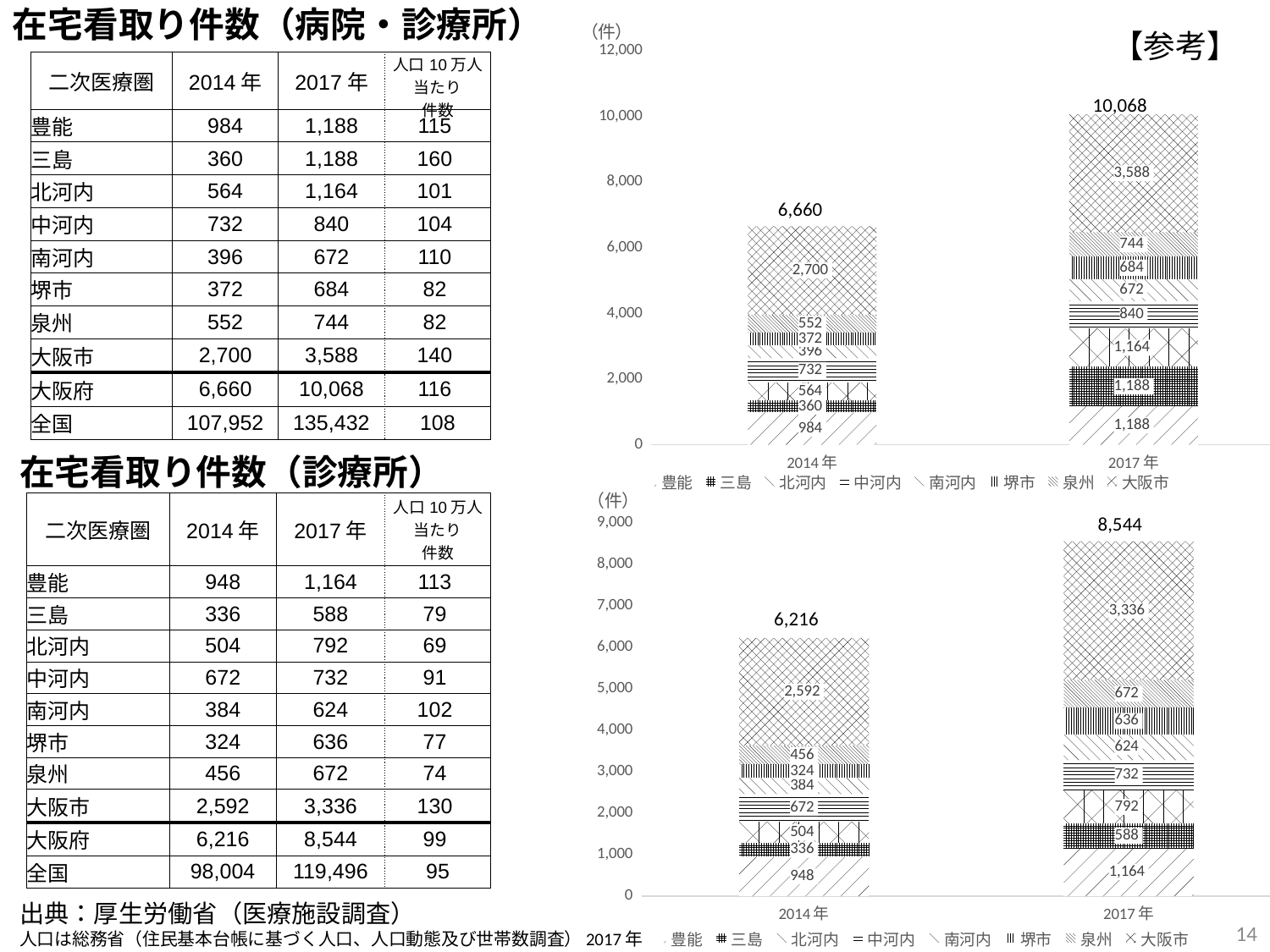

在宅看取り件数（病院・診療所）

### Chart

| Category | 豊能 | 三島 | 北河内 | 中河内 | 南河内 | 堺市 | 泉州 | 大阪市 |
|---|---|---|---|---|---|---|---|---|
| 2014年 | 984.0 | 360.0 | 564.0 | 732.0 | 396.0 | 372.0 | 552.0 | 2700.0 |
| 2017年 | 1188.0 | 1188.0 | 1164.0 | 840.0 | 672.0 | 684.0 | 744.0 | 3588.0 |
【参考】
| 二次医療圏 | 2014年 | 2017年 | 人口10万人 当たり 件数 |
| --- | --- | --- | --- |
| 豊能 | 984 | 1,188 | 115 |
| 三島 | 360 | 1,188 | 160 |
| 北河内 | 564 | 1,164 | 101 |
| 中河内 | 732 | 840 | 104 |
| 南河内 | 396 | 672 | 110 |
| 堺市 | 372 | 684 | 82 |
| 泉州 | 552 | 744 | 82 |
| 大阪市 | 2,700 | 3,588 | 140 |
| 大阪府 | 6,660 | 10,068 | 116 |
| 全国 | 107,952 | 135,432 | 108 |
10,068
6,660
在宅看取り件数（診療所）

### Chart

| Category | 豊能 | 三島 | 北河内 | 中河内 | 南河内 | 堺市 | 泉州 | 大阪市 |
|---|---|---|---|---|---|---|---|---|
| 2014年 | 948.0 | 336.0 | 504.0 | 672.0 | 384.0 | 324.0 | 456.0 | 2592.0 |
| 2017年 | 1164.0 | 588.0 | 792.0 | 732.0 | 624.0 | 636.0 | 672.0 | 3336.0 |
| 二次医療圏 | 2014年 | 2017年 | 人口10万人 当たり 件数 |
| --- | --- | --- | --- |
| 豊能 | 948 | 1,164 | 113 |
| 三島 | 336 | 588 | 79 |
| 北河内 | 504 | 792 | 69 |
| 中河内 | 672 | 732 | 91 |
| 南河内 | 384 | 624 | 102 |
| 堺市 | 324 | 636 | 77 |
| 泉州 | 456 | 672 | 74 |
| 大阪市 | 2,592 | 3,336 | 130 |
| 大阪府 | 6,216 | 8,544 | 99 |
| 全国 | 98,004 | 119,496 | 95 |
8,544
6,216
出典：厚生労働省（医療施設調査）
人口は総務省（住民基本台帳に基づく人口、人口動態及び世帯数調査）2017年

14